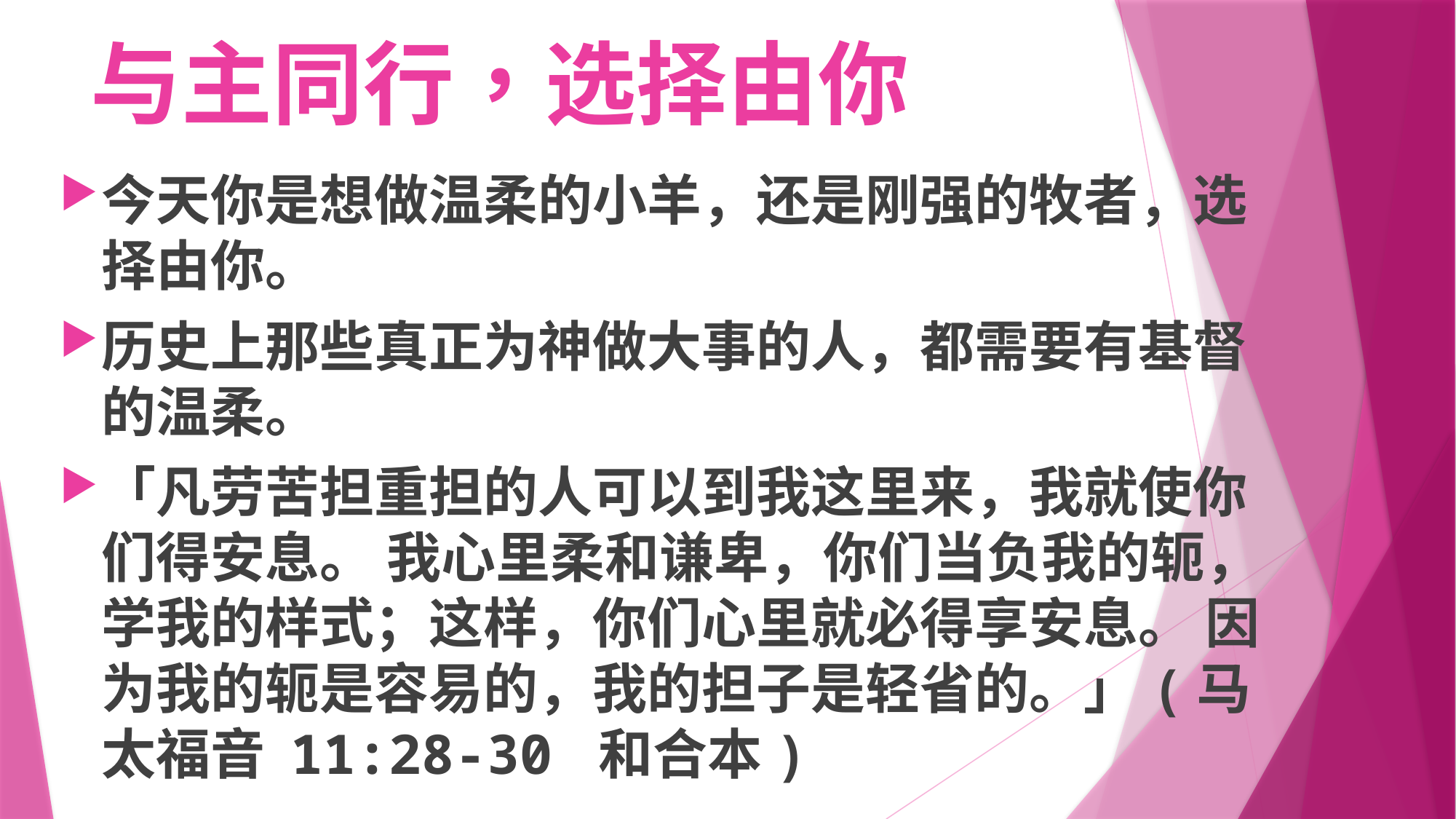

# 与主同行，选择由你
今天你是想做温柔的小羊，还是刚强的牧者，选择由你。
历史上那些真正为神做大事的人，都需要有基督的温柔。
「凡劳苦担重担的人可以到我这里来，我就使你们得安息。 我心里柔和谦卑，你们当负我的轭，学我的样式；这样，你们心里就必得享安息。 因为我的轭是容易的，我的担子是轻省的。」(马太福音 11:28-30 和合本)